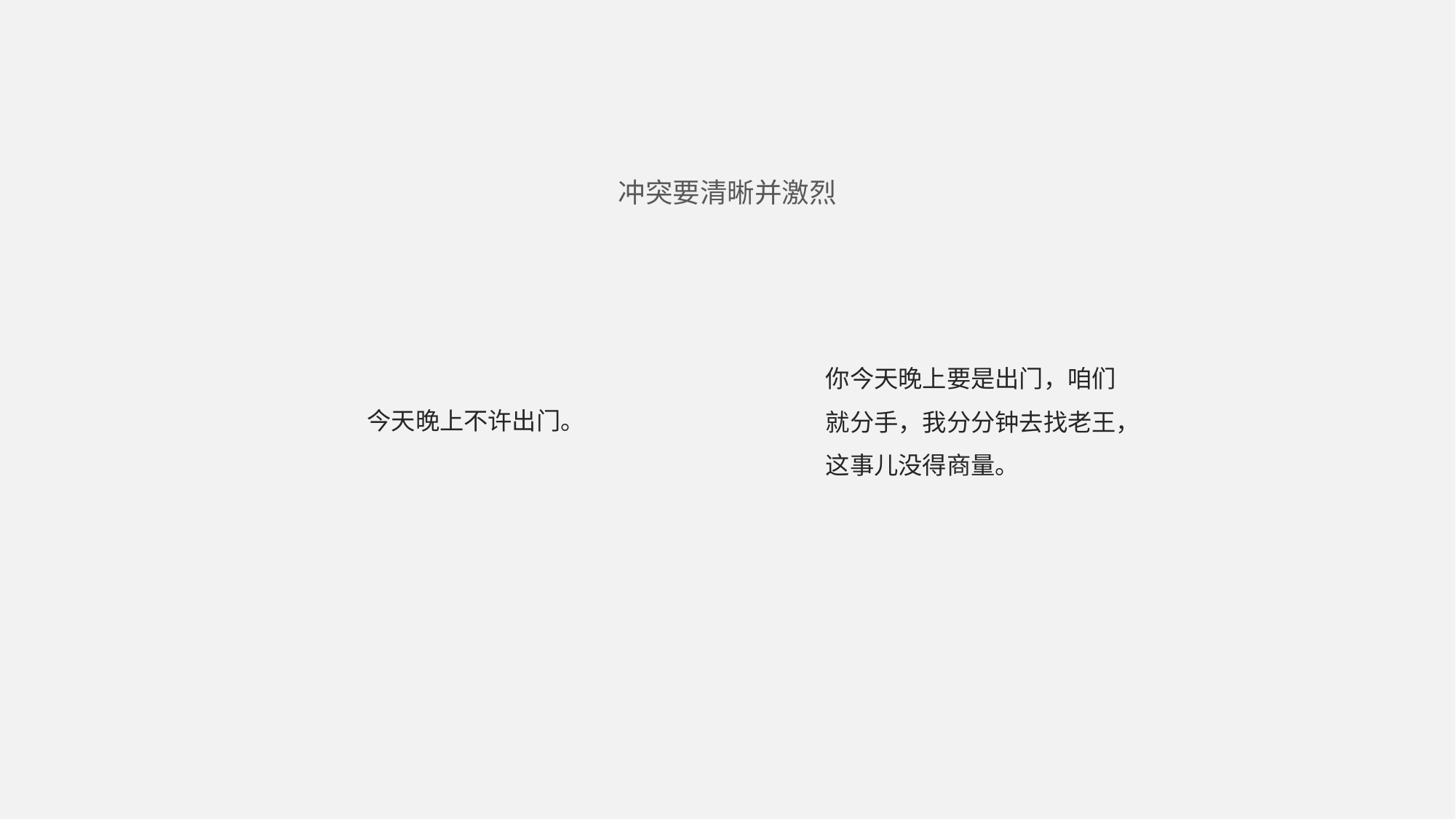

冲突要清晰并激烈
你今天晚上要是出门，咱们就分手，我分分钟去找老王，这事儿没得商量。
今天晚上不许出门。